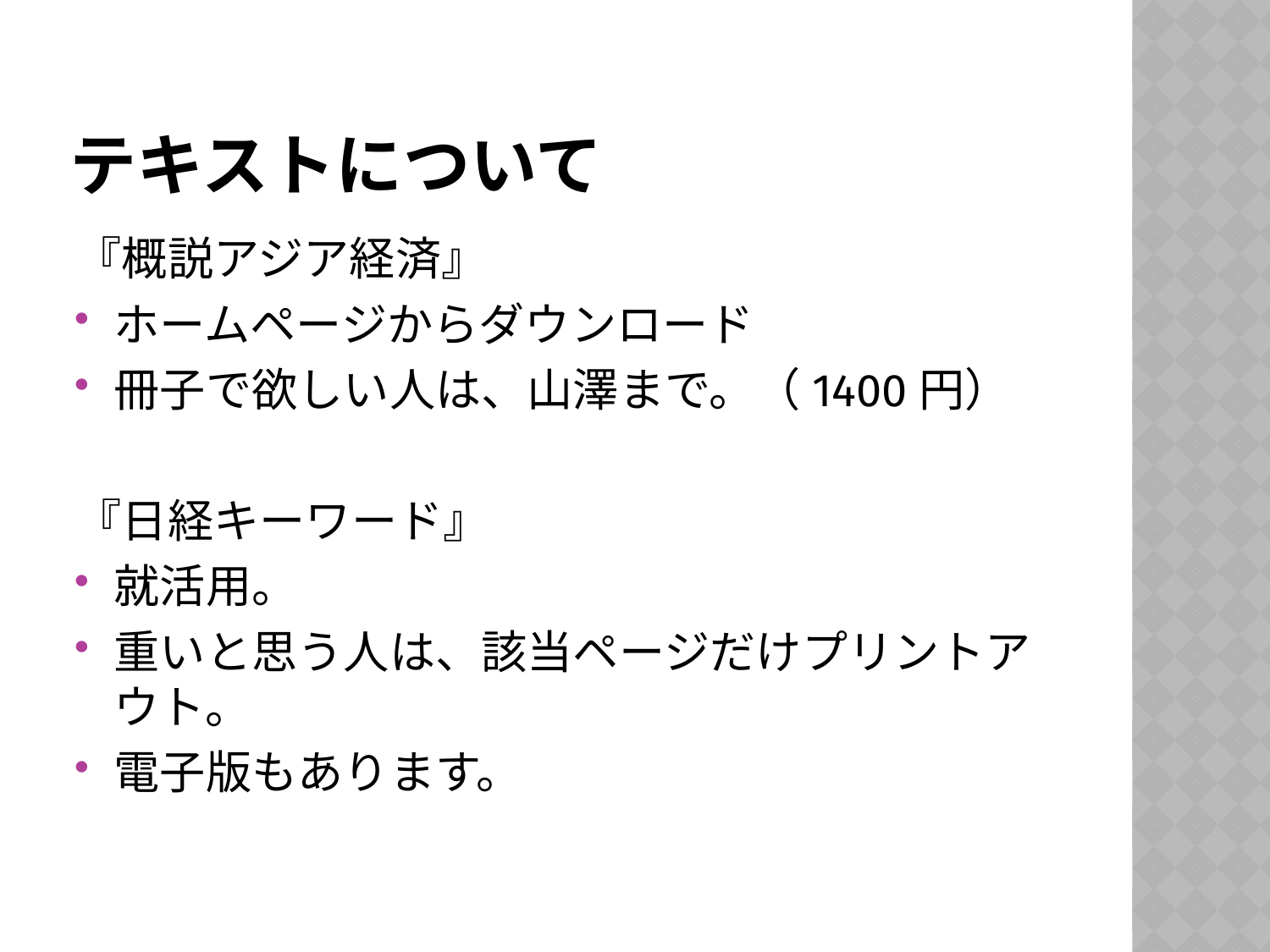

# テキストについて
『概説アジア経済』
ホームページからダウンロード
冊子で欲しい人は、山澤まで。（1400円）

『日経キーワード』
就活用。
重いと思う人は、該当ページだけプリントアウト。
電子版もあります。